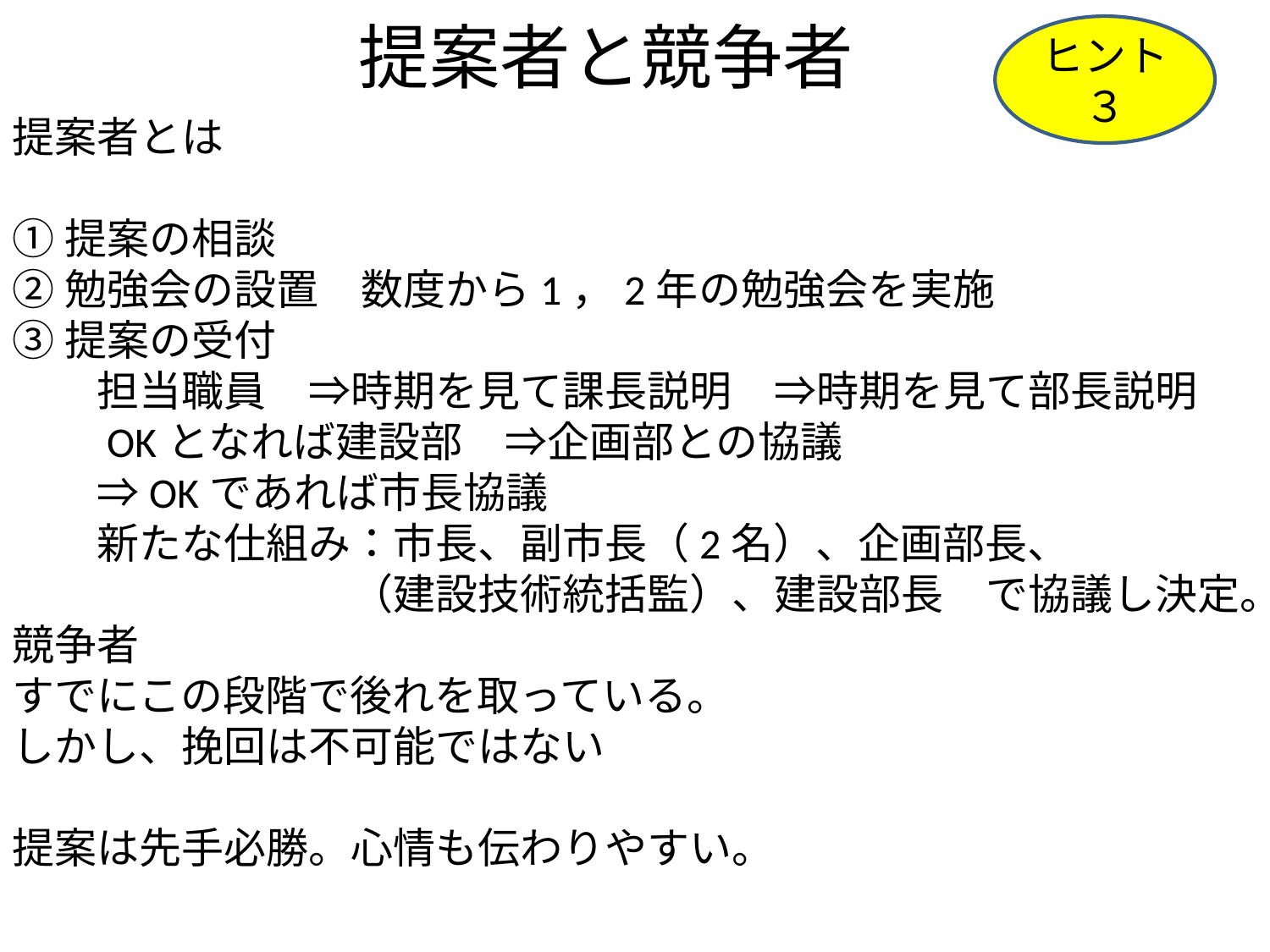

# 提案者と競争者
ヒント３
提案者とは

①提案の相談
②勉強会の設置　数度から1，2年の勉強会を実施
③提案の受付
　　担当職員　⇒時期を見て課長説明　⇒時期を見て部長説明
　　OKとなれば建設部　⇒企画部との協議
　　⇒OKであれば市長協議
　　新たな仕組み：市長、副市長（2名）、企画部長、
　　　　　　　　（建設技術統括監）、建設部長　で協議し決定。
競争者
すでにこの段階で後れを取っている。
しかし、挽回は不可能ではない

提案は先手必勝。心情も伝わりやすい。